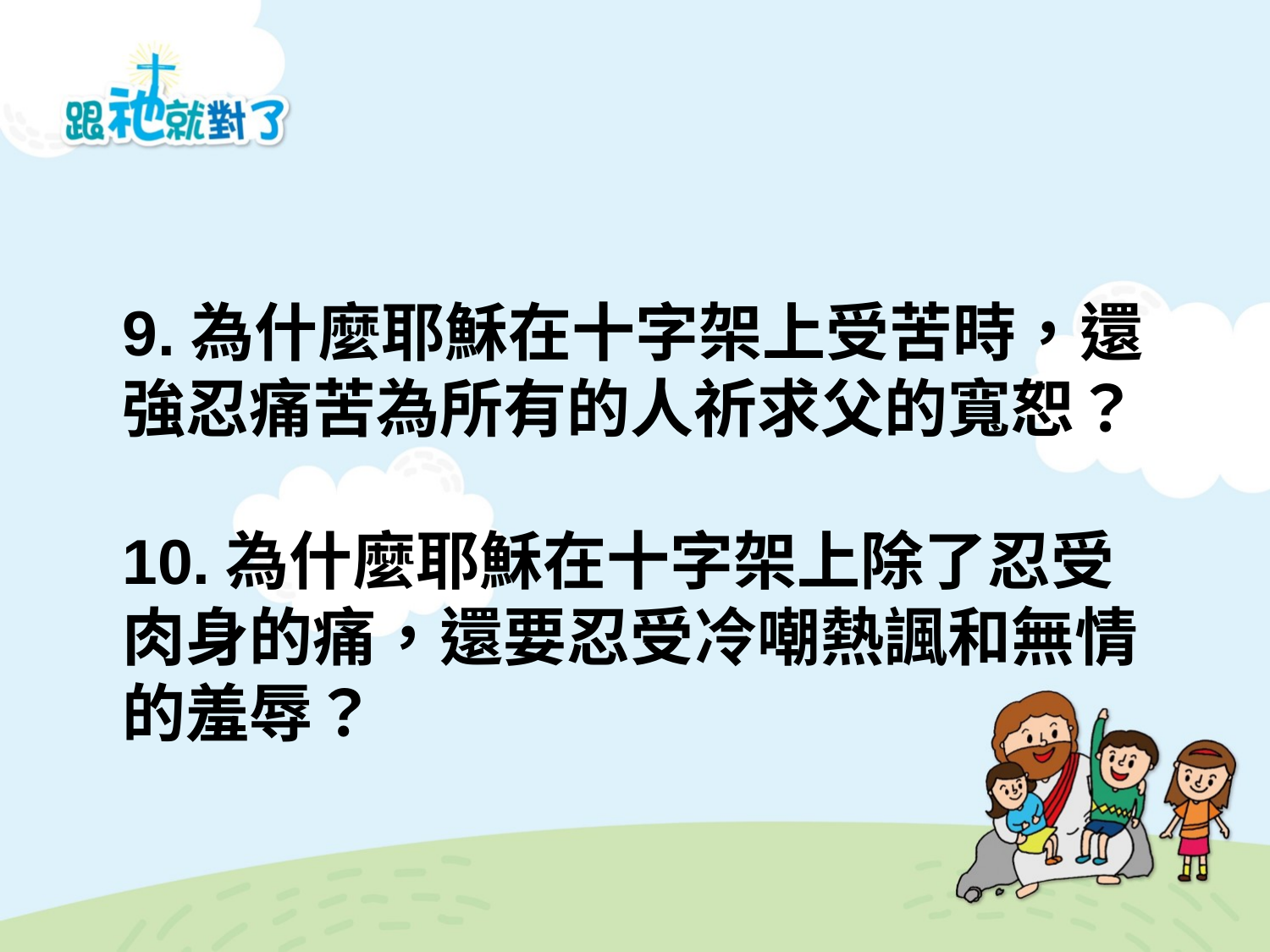

9.為什麼耶穌在十字架上受苦時，還強忍痛苦為所有的人祈求父的寬恕？

10.為什麼耶穌在十字架上除了忍受肉身的痛，還要忍受冷嘲熱諷和無情的羞辱？